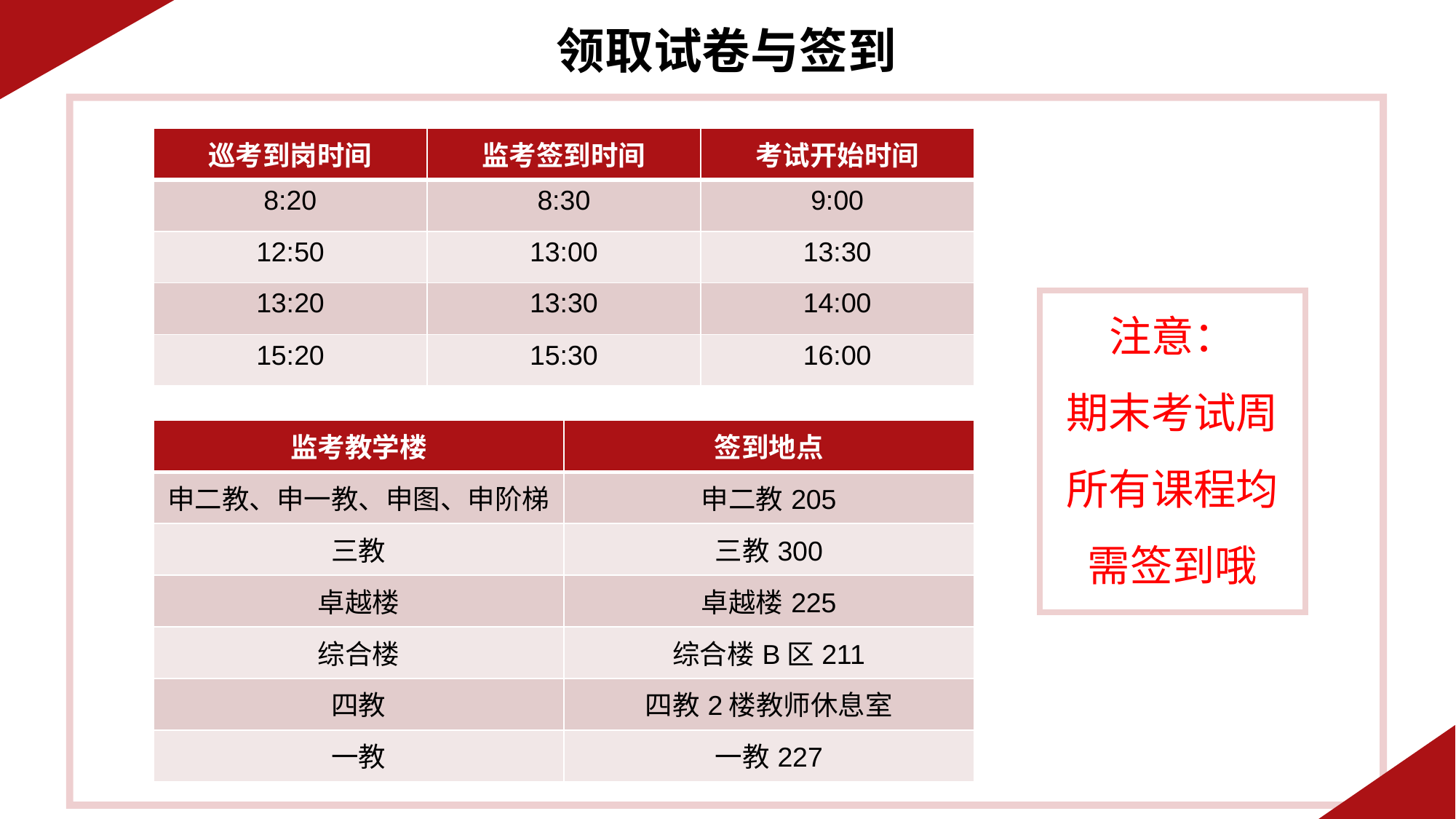

领取试卷与签到

| 巡考到岗时间 | 监考签到时间 | 考试开始时间 |
| --- | --- | --- |
| 8:20 | 8:30 | 9:00 |
| 12:50 | 13:00 | 13:30 |
| 13:20 | 13:30 | 14:00 |
| 15:20 | 15:30 | 16:00 |
注意：
期末考试周所有课程均需签到哦

| 监考教学楼 | 签到地点 |
| --- | --- |
| 申二教、申一教、申图、申阶梯 | 申二教205 |
| 三教 | 三教300 |
| 卓越楼 | 卓越楼225 |
| 综合楼 | 综合楼B区211 |
| 四教 | 四教2楼教师休息室 |
| 一教 | 一教227 |